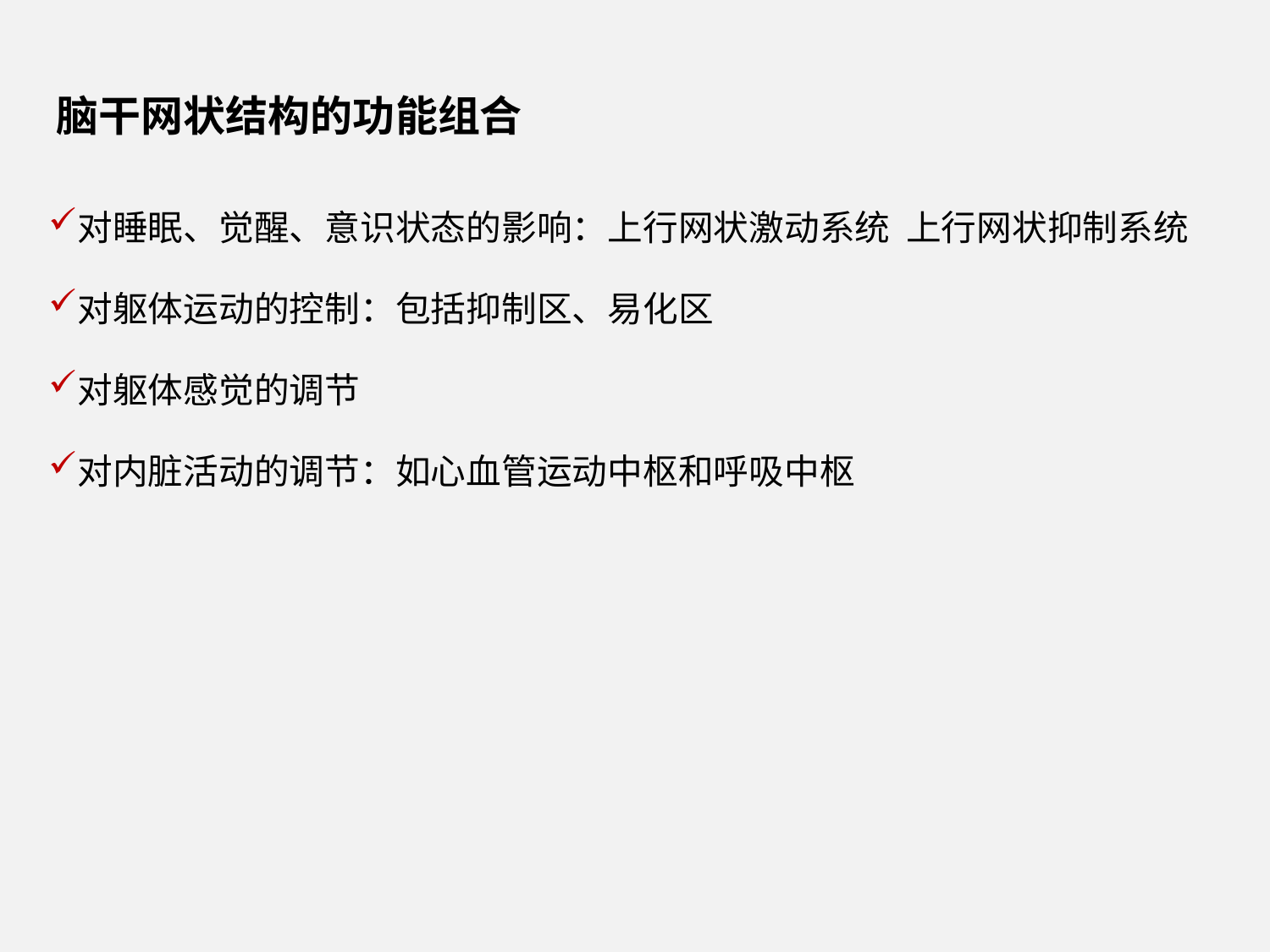

脑干网状结构的功能组合
对睡眠、觉醒、意识状态的影响：上行网状激动系统  上行网状抑制系统
对躯体运动的控制：包括抑制区、易化区
对躯体感觉的调节
对内脏活动的调节：如心血管运动中枢和呼吸中枢